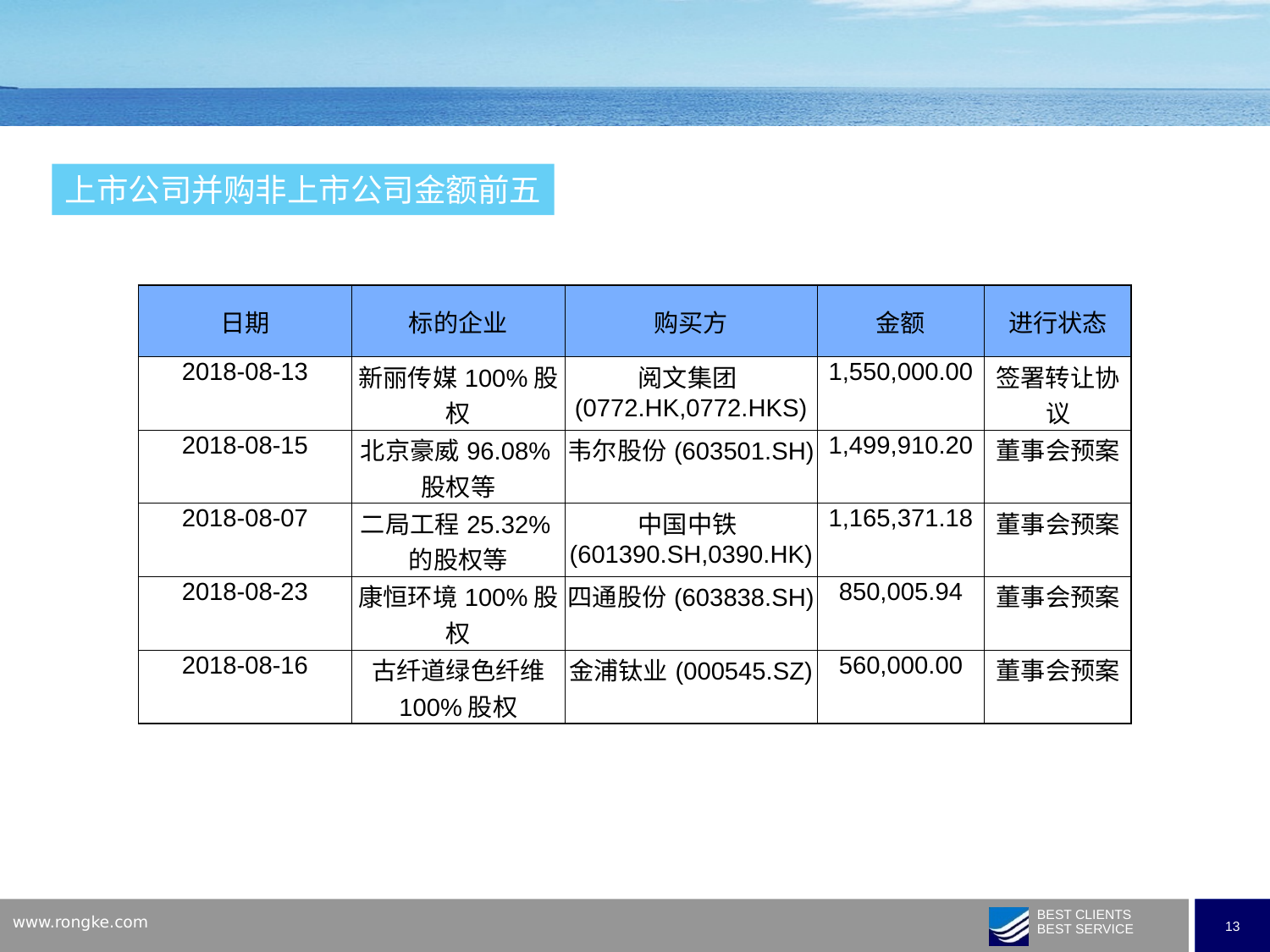

上市公司并购非上市公司金额前五
| 日期 | 标的企业 | 购买方 | 金额 | 进行状态 |
| --- | --- | --- | --- | --- |
| 2018-08-13 | 新丽传媒100%股权 | 阅文集团(0772.HK,0772.HKS) | 1,550,000.00 | 签署转让协议 |
| 2018-08-15 | 北京豪威96.08%股权等 | 韦尔股份(603501.SH) | 1,499,910.20 | 董事会预案 |
| 2018-08-07 | 二局工程25.32%的股权等 | 中国中铁(601390.SH,0390.HK) | 1,165,371.18 | 董事会预案 |
| 2018-08-23 | 康恒环境100%股权 | 四通股份(603838.SH) | 850,005.94 | 董事会预案 |
| 2018-08-16 | 古纤道绿色纤维 100%股权 | 金浦钛业(000545.SZ) | 560,000.00 | 董事会预案 |